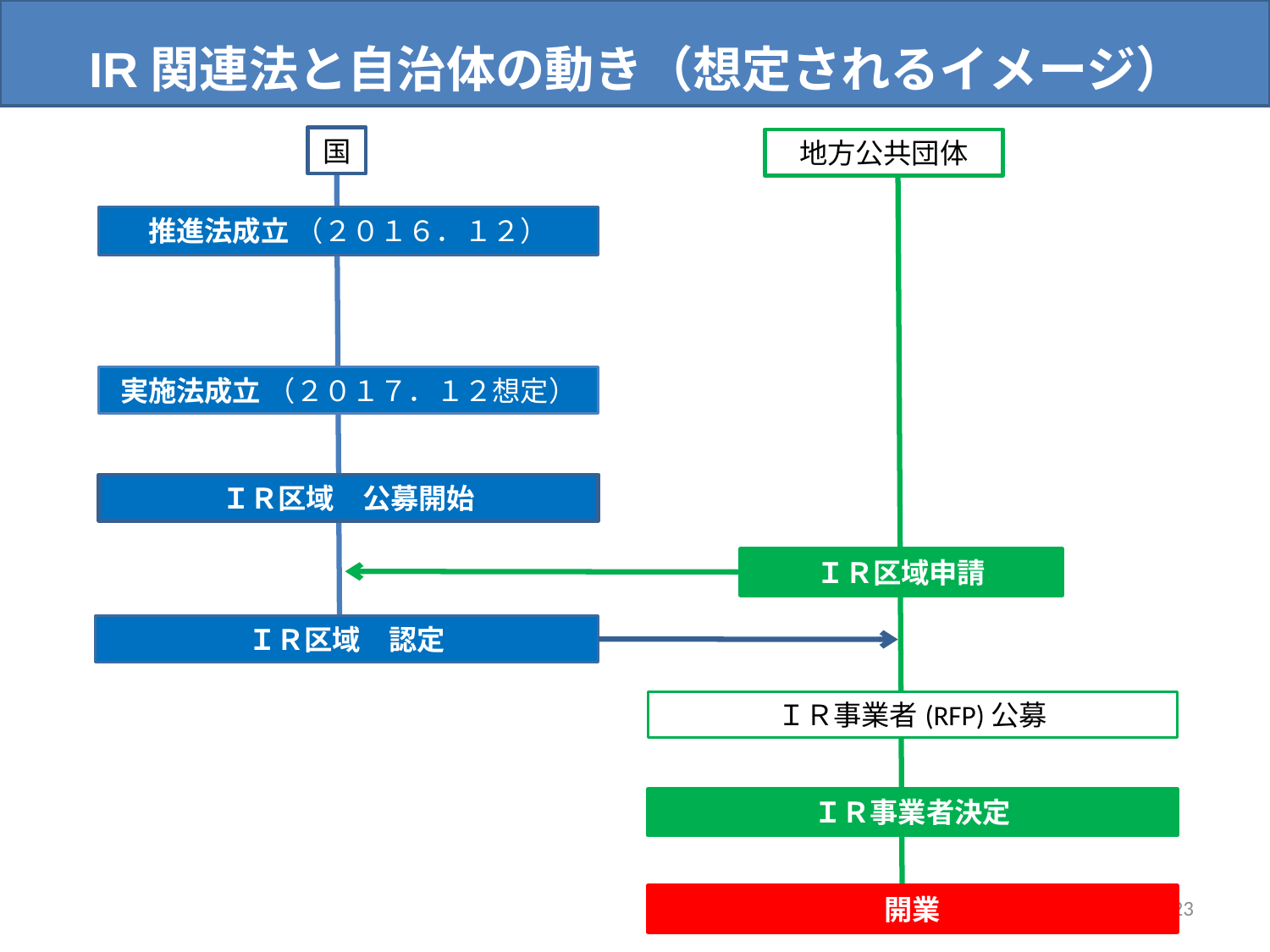

IR関連法と自治体の動き（想定されるイメージ）
国
地方公共団体
推進法成立 （２０１６．１２）
実施法成立 （２０１７．１２想定）
ＩＲ区域　公募開始
ＩＲ区域申請
ＩＲ区域　認定
ＩＲ事業者(RFP)公募
ＩＲ事業者決定
開業
23